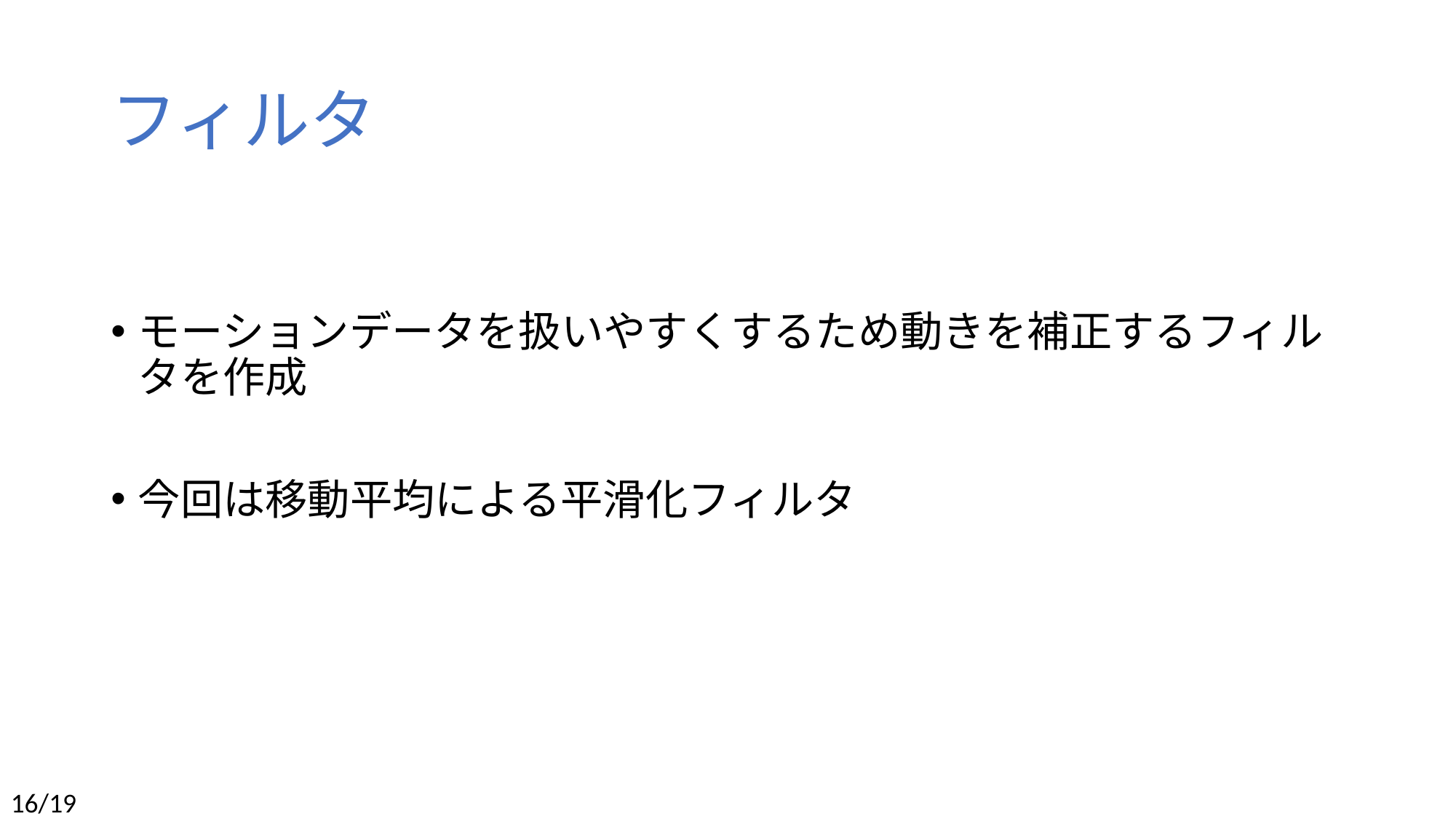

# フィルタ
モーションデータを扱いやすくするため動きを補正するフィルタを作成

今回は移動平均による平滑化フィルタ
16/19